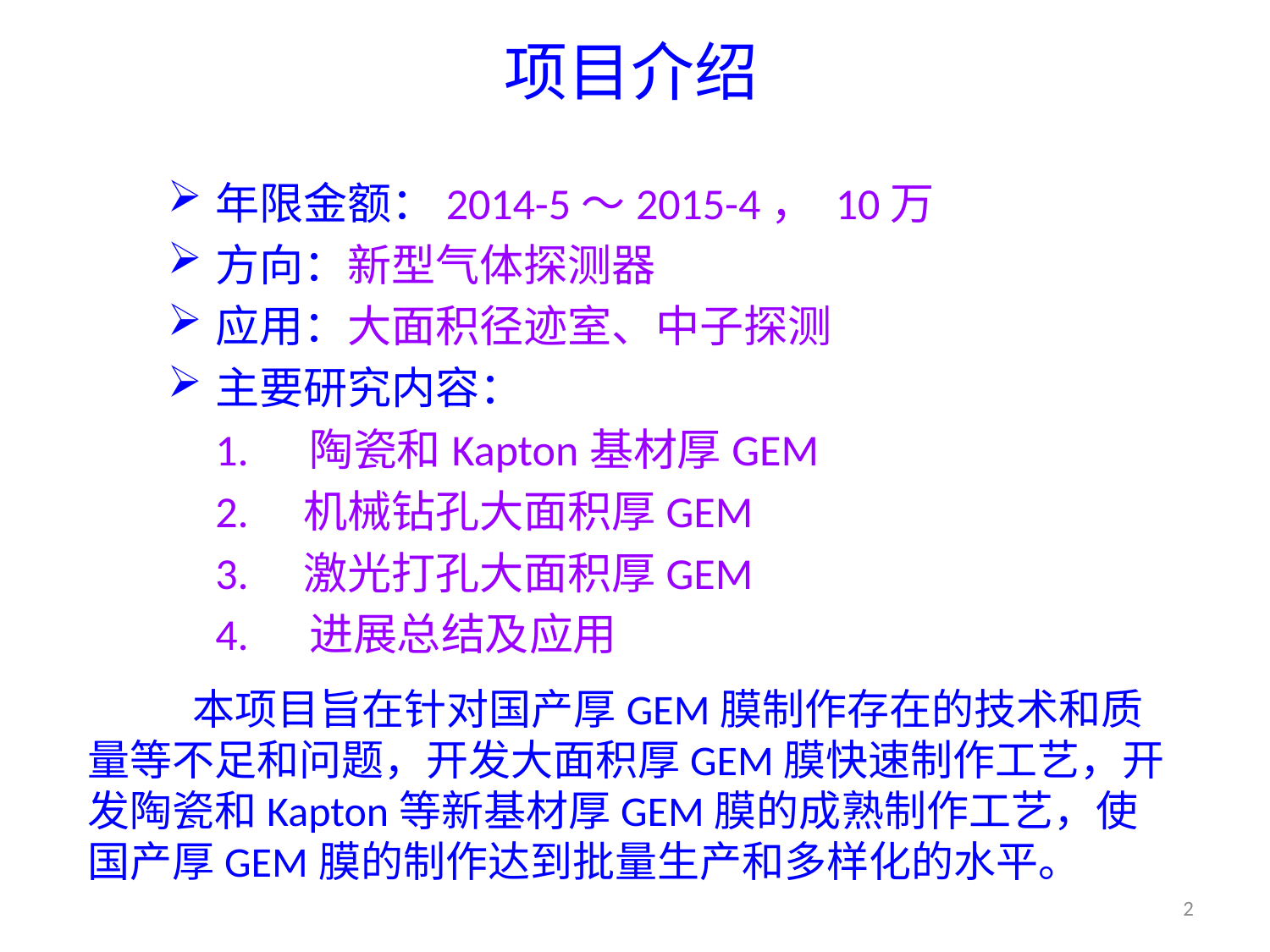

# 项目介绍
年限金额：2014-5～2015-4， 10万
方向：新型气体探测器
应用：大面积径迹室、中子探测
主要研究内容：
	1.     陶瓷和Kapton基材厚GEM
	2.　机械钻孔大面积厚GEM
	3.　激光打孔大面积厚GEM
	4.     进展总结及应用

          本项目旨在针对国产厚GEM膜制作存在的技术和质量等不足和问题，开发大面积厚GEM膜快速制作工艺，开发陶瓷和Kapton等新基材厚GEM膜的成熟制作工艺，使国产厚GEM膜的制作达到批量生产和多样化的水平。
2